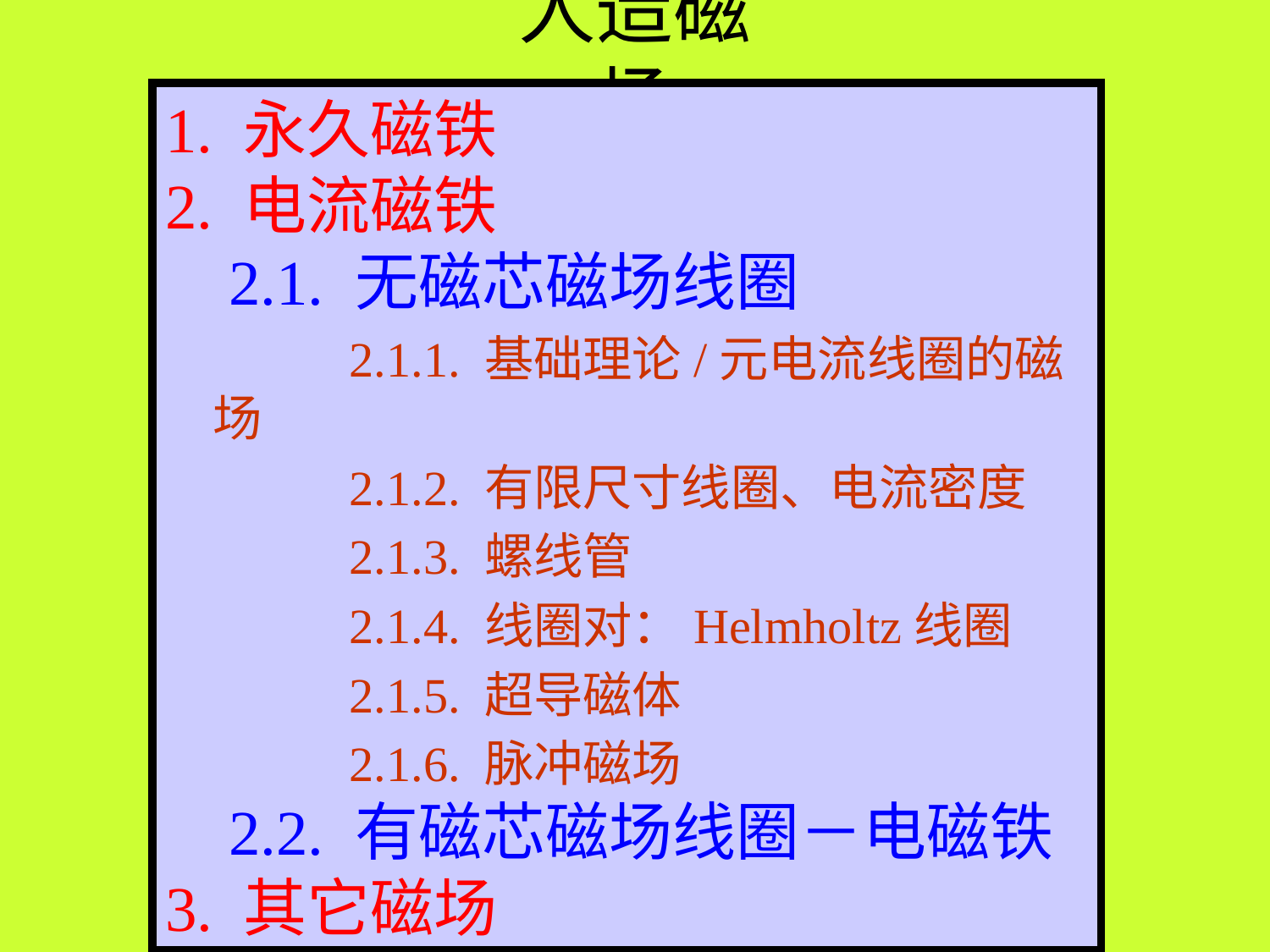

# 人造磁场
1. 永久磁铁
2. 电流磁铁
    2.1. 无磁芯磁场线圈
               2.1.1. 基础理论/元电流线圈的磁场
               2.1.2. 有限尺寸线圈、电流密度
               2.1.3. 螺线管
               2.1.4. 线圈对：Helmholtz线圈
               2.1.5. 超导磁体
               2.1.6. 脉冲磁场
    2.2. 有磁芯磁场线圈－电磁铁
3. 其它磁场